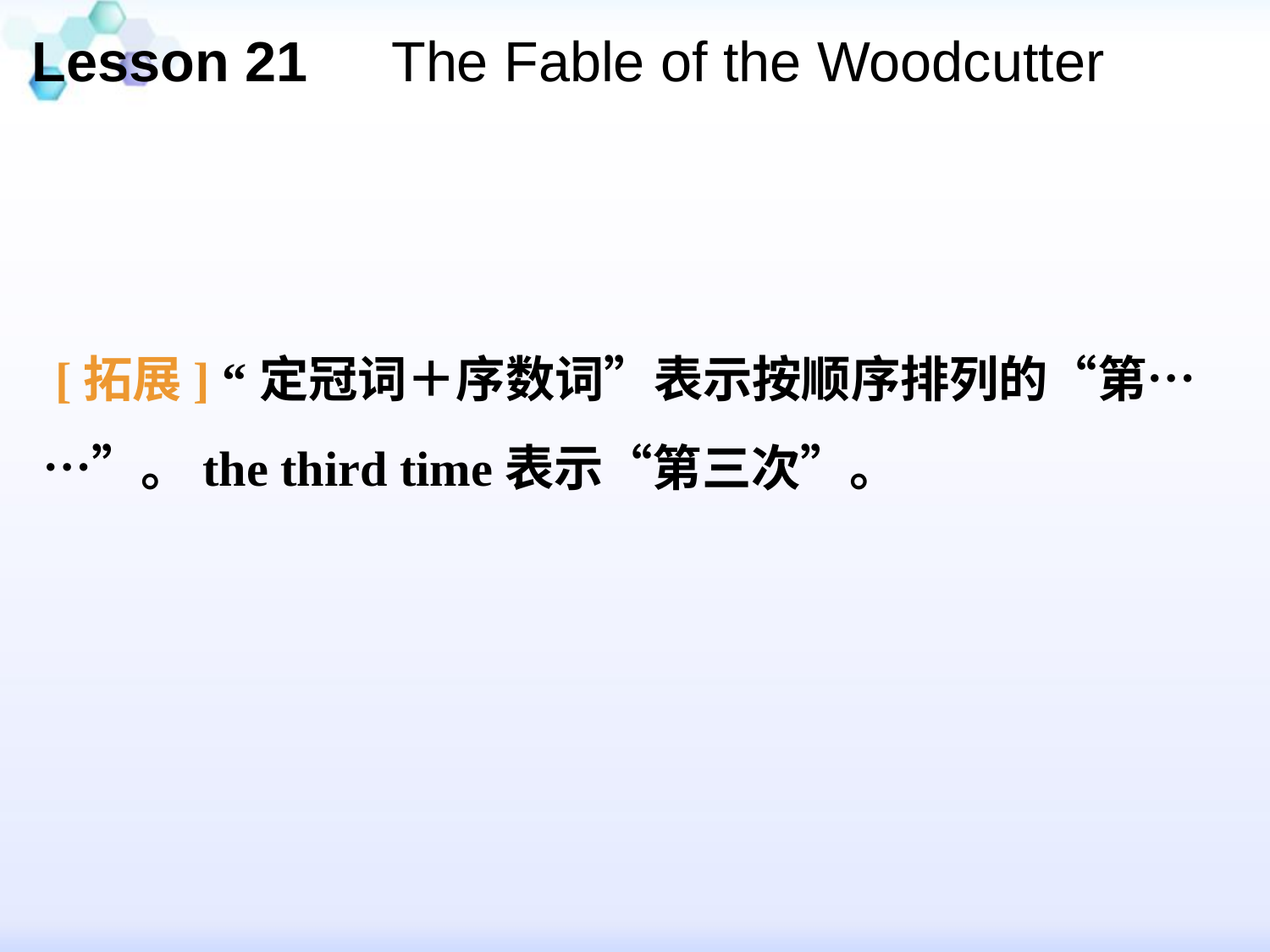

Lesson 21　The Fable of the Woodcutter
 [拓展] “定冠词＋序数词”表示按顺序排列的“第……”。the third time表示“第三次”。